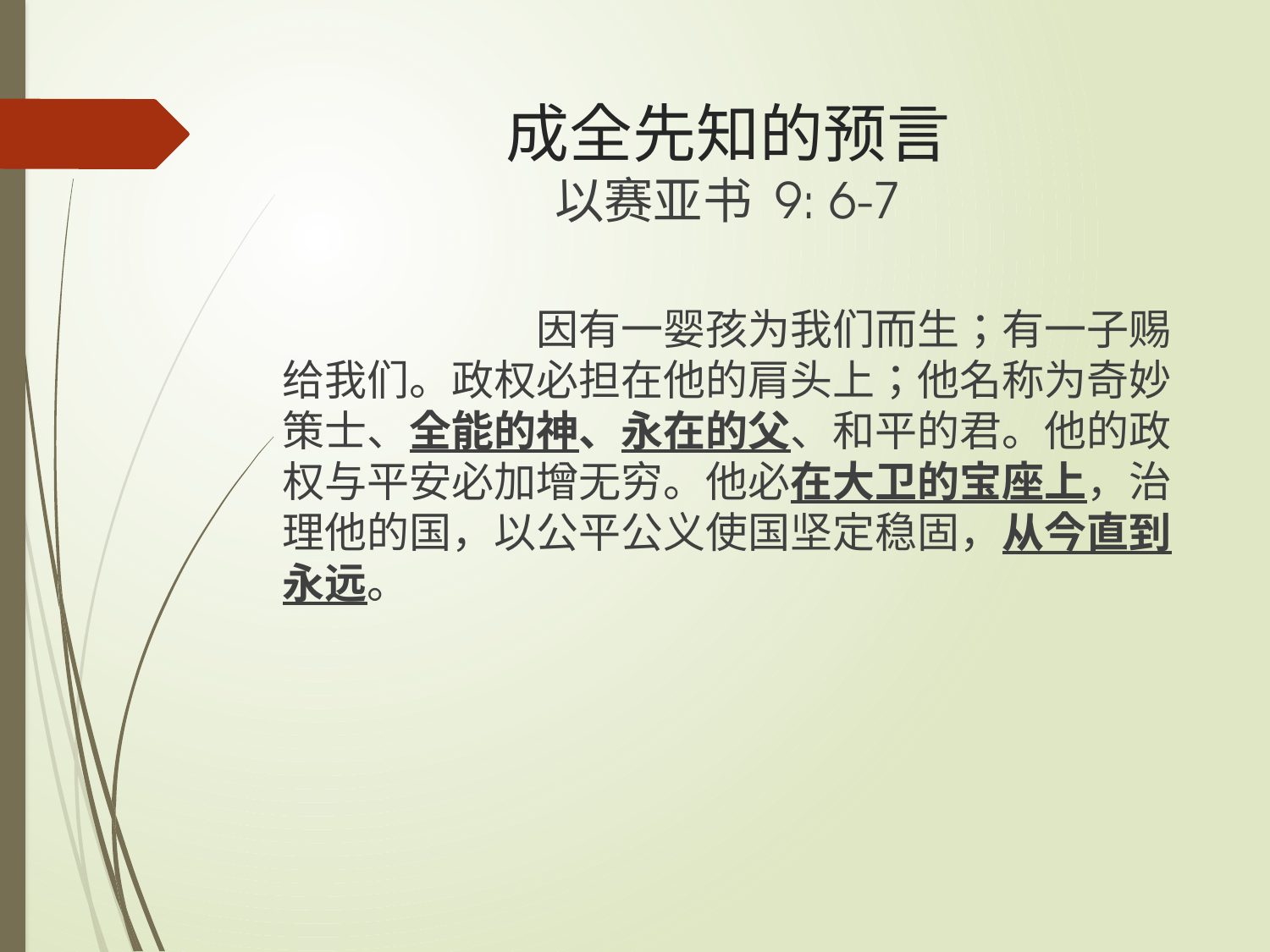

# 成全先知的预言 以赛亚书 9: 6-7
		因有一婴孩为我们而生；有一子赐给我们。政权必担在他的肩头上；他名称为奇妙策士、全能的神、永在的父、和平的君。他的政权与平安必加增无穷。他必在大卫的宝座上，治理他的国，以公平公义使国坚定稳固，从今直到永远。